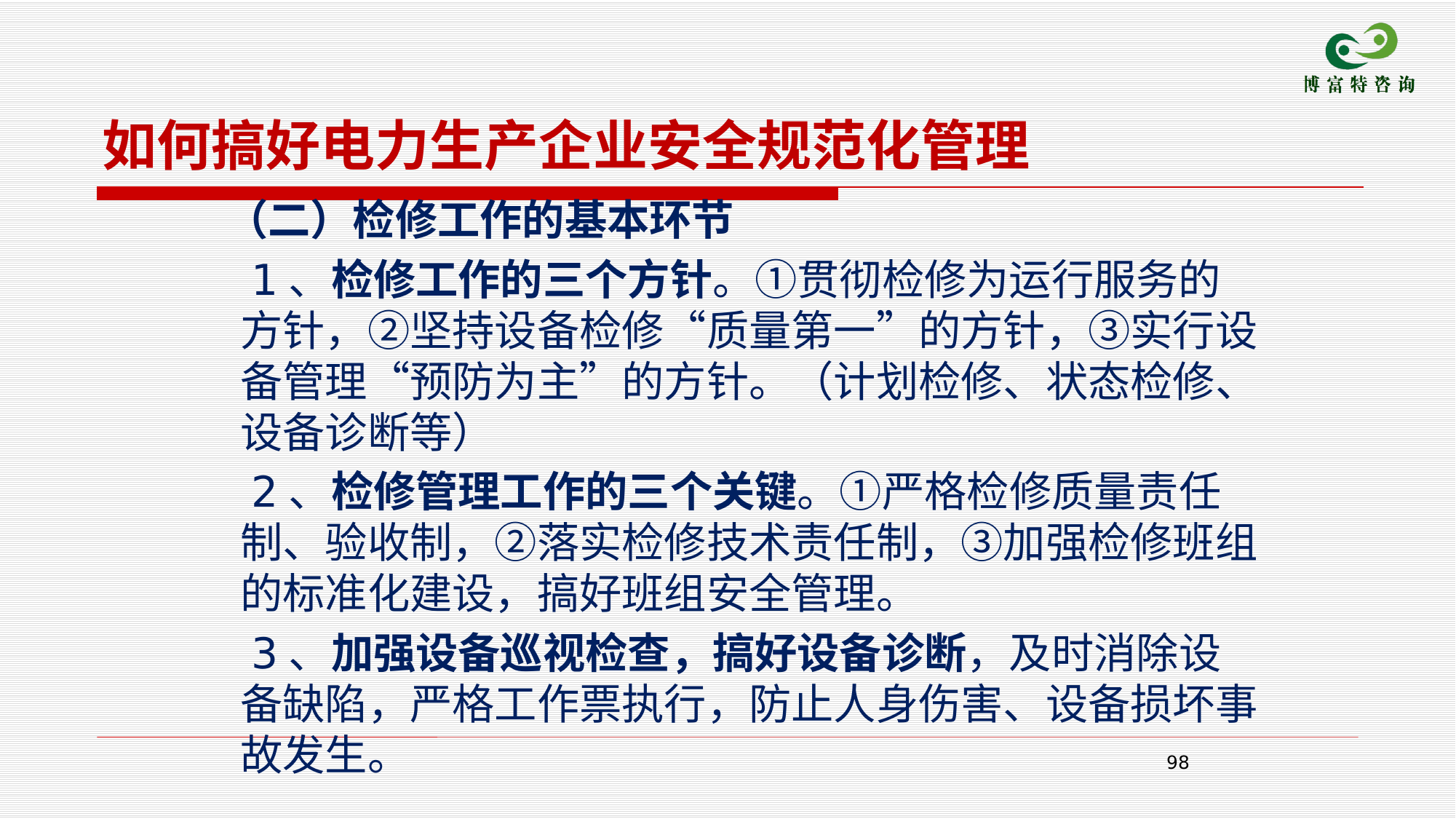

如何搞好电力生产企业安全规范化管理
    （二）检修工作的基本环节
     1、检修工作的三个方针。①贯彻检修为运行服务的方针，②坚持设备检修“质量第一”的方针，③实行设备管理“预防为主”的方针。（计划检修、状态检修、设备诊断等）
     2、检修管理工作的三个关键。①严格检修质量责任制、验收制，②落实检修技术责任制，③加强检修班组的标准化建设，搞好班组安全管理。
     3、加强设备巡视检查，搞好设备诊断，及时消除设备缺陷，严格工作票执行，防止人身伤害、设备损坏事故发生。

98